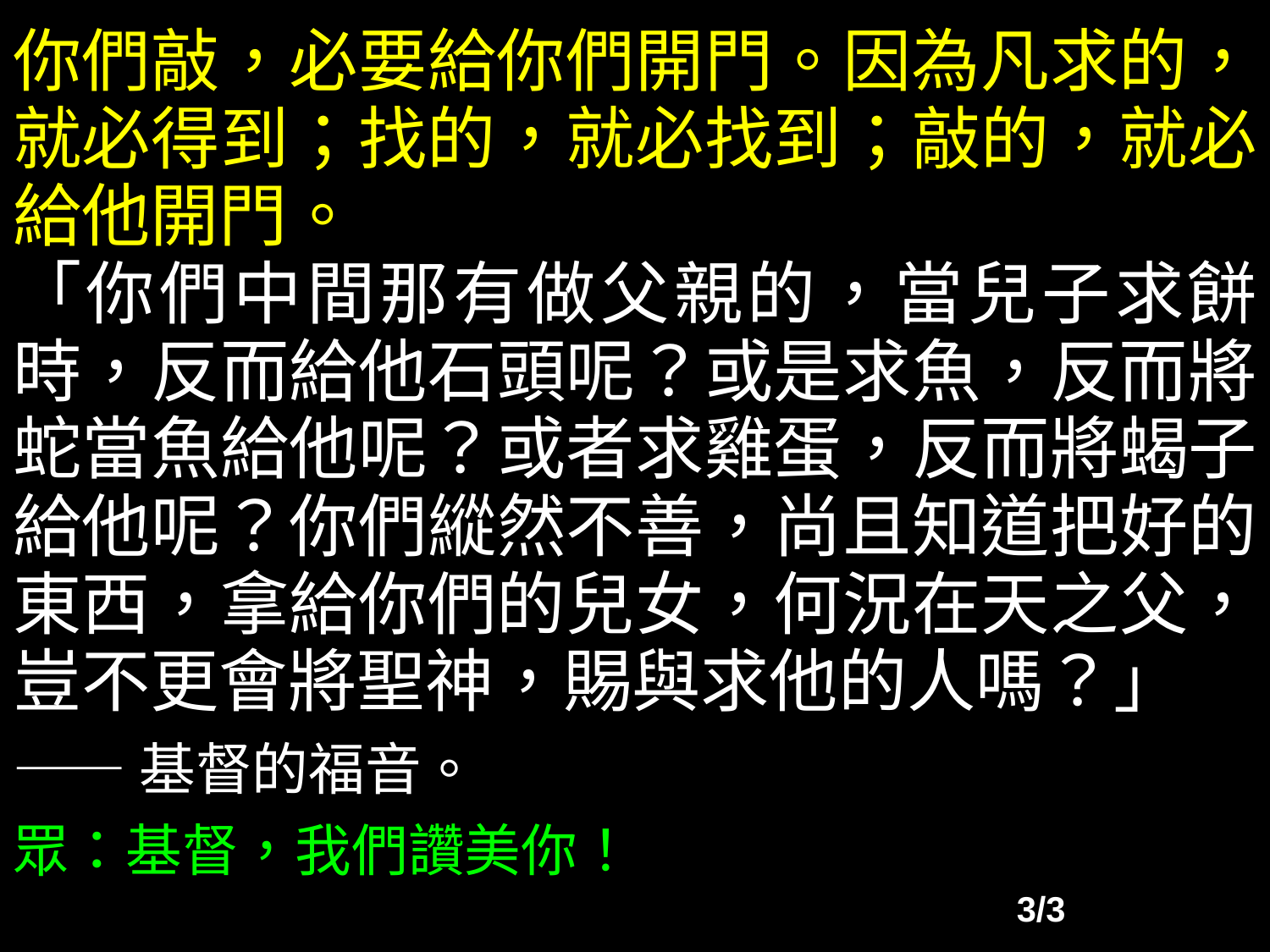

你們敲，必要給你們開門。因為凡求的，就必得到；找的，就必找到；敲的，就必給他開門。
「你們中間那有做父親的，當兒子求餅時，反而給他石頭呢？或是求魚，反而將蛇當魚給他呢？或者求雞蛋，反而將蝎子給他呢？你們縱然不善，尚且知道把好的東西，拿給你們的兒女，何況在天之父，豈不更會將聖神，賜與求他的人嗎？」
——基督的福音。
眾：基督，我們讚美你！

   3/3